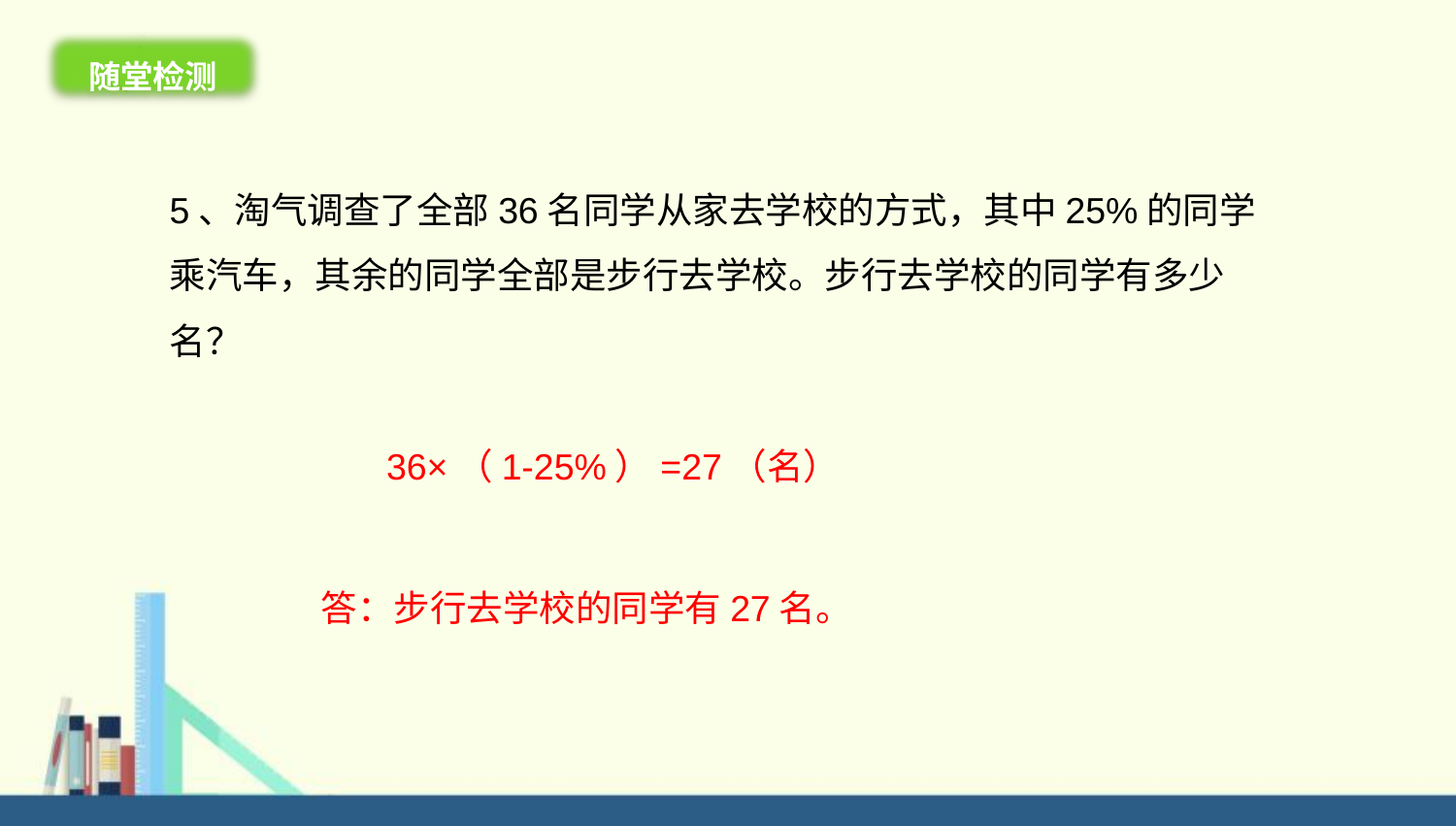

随堂检测
5、淘气调查了全部36名同学从家去学校的方式，其中25%的同学乘汽车，其余的同学全部是步行去学校。步行去学校的同学有多少名？
36×（1-25%）=27（名）
答：步行去学校的同学有27名。